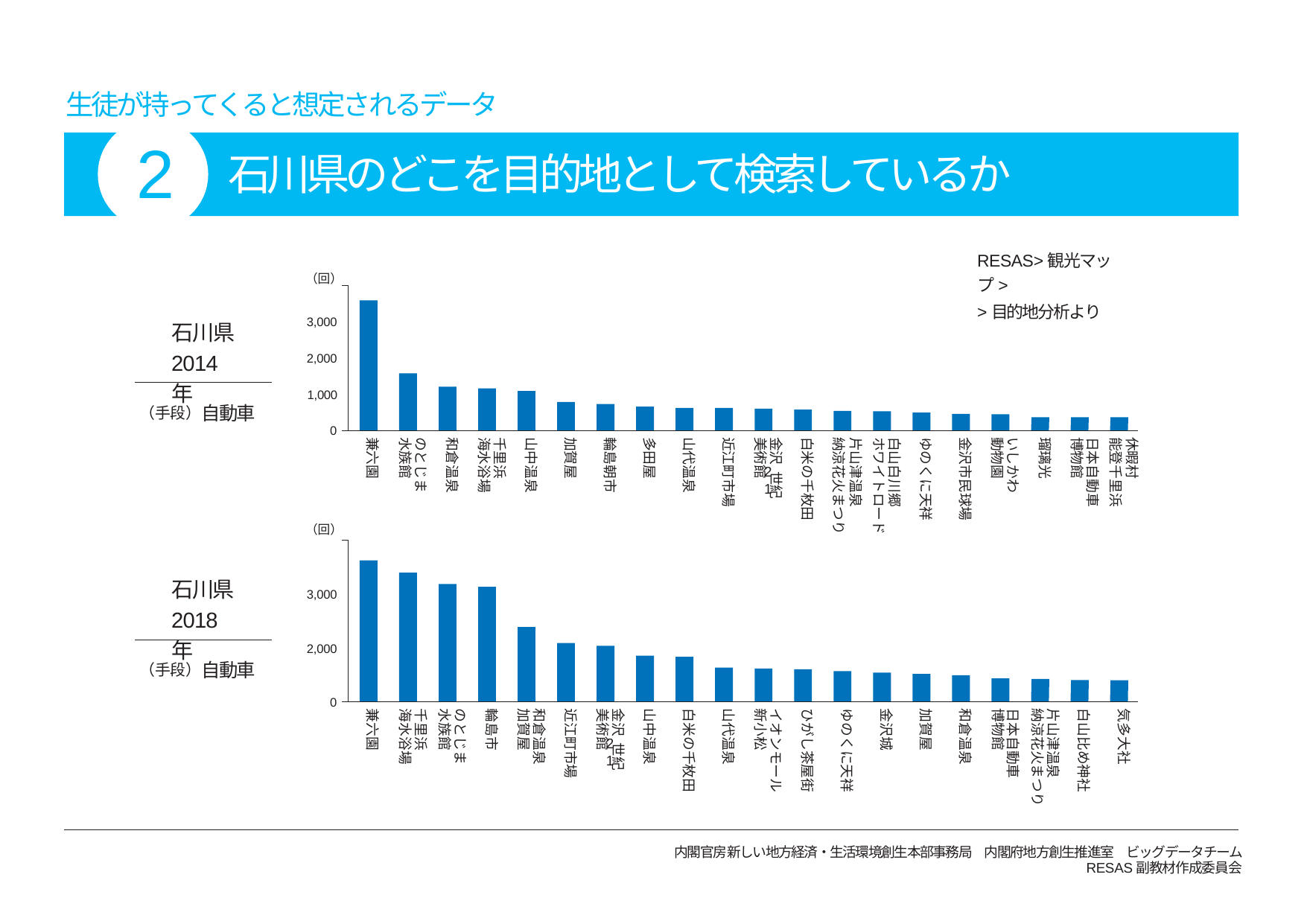

生徒が持ってくると想定されるデータ

2

石川県のどこを目的地として検索しているか
RESAS>観光マップ>
>目的地分析より
（回）

石川県 2014年
3,000
2,000

（手段）自動車
1,000
0

兼六園
のとじま
水族館
和倉温泉
千里浜
海水浴場
山中温泉
加賀屋
輪島朝市
多田屋
山代温泉
近江町市場
金沢  世紀
美術館
白米の千枚田
白山白川郷
ホワイトロード
片山津温泉
納涼花火まつり
ゆのくに天祥
金沢市民球場
いしかわ
動物園
瑠璃光
休暇村
能登千里浜
日本自動車博物館
21
（回）

石川県 2018年
3,000
2,000

（手段）自動車
0
兼六園
のとじま
水族館
千里浜 海水浴場
輪島市
和倉温泉
加賀屋
近江町市場
金沢  世紀
美術館
山中温泉
白米の千枚田
山代温泉
イオンモール
新小松
ひがし茶屋街
ゆのくに天祥
金沢城
加賀屋
和倉温泉
片山津温泉
納涼花火まつり
日本自動車博物館
白山比め神社
気多大社
21

内閣官房新しい地方経済・生活環境創生本部事務局　内閣府地方創生推進室　ビッグデータチーム
RESAS副教材作成委員会